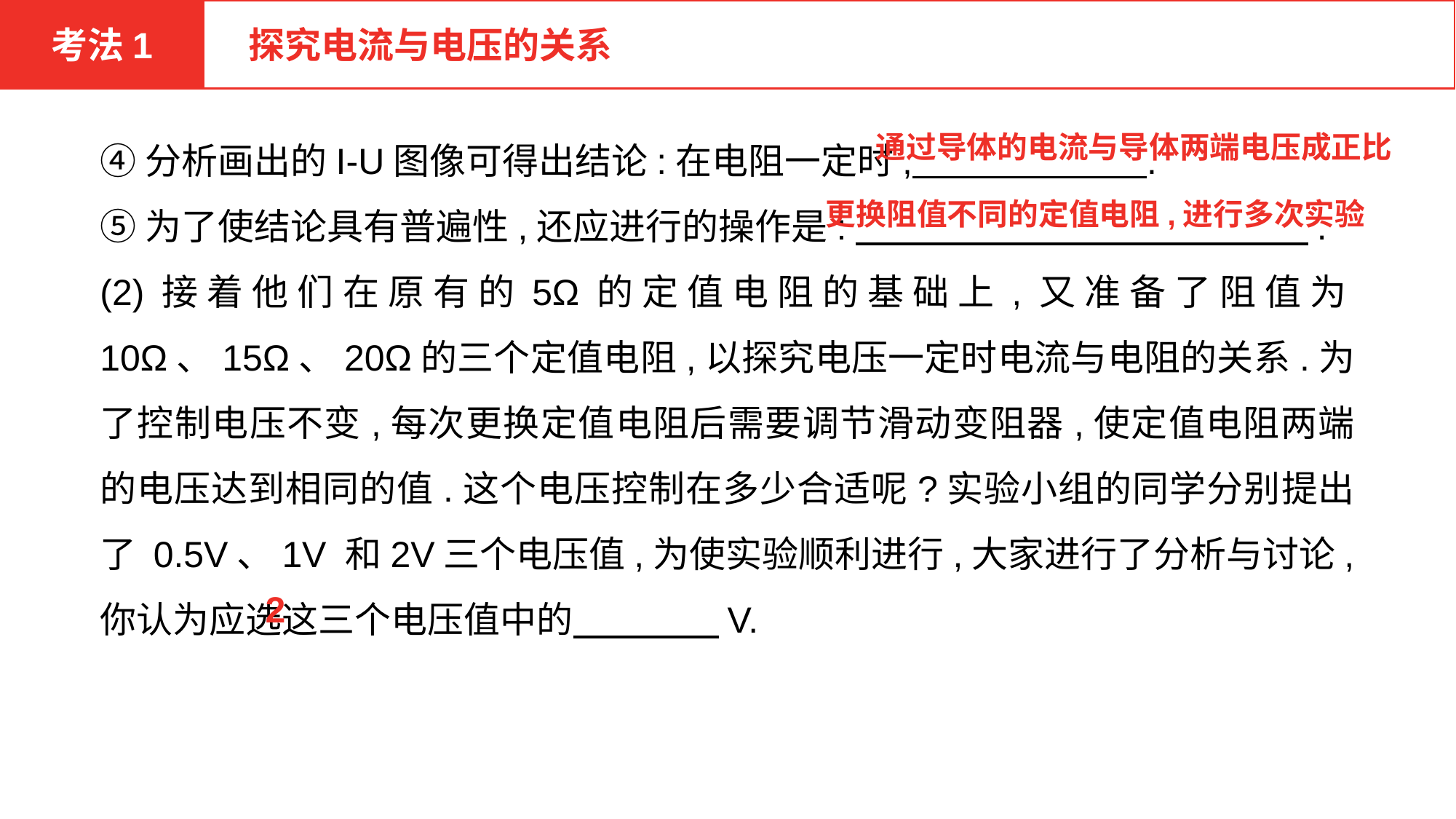

考法1
  探究电流与电压的关系
④分析画出的I-U图像可得出结论:在电阻一定时,                       .
⑤为了使结论具有普遍性,还应进行的操作是:　　　　　　  　　　　　　.
(2)接着他们在原有的5Ω的定值电阻的基础上,又准备了阻值为10Ω、15Ω、20Ω的三个定值电阻,以探究电压一定时电流与电阻的关系.为了控制电压不变,每次更换定值电阻后需要调节滑动变阻器,使定值电阻两端的电压达到相同的值.这个电压控制在多少合适呢?实验小组的同学分别提出了 0.5V、1V 和2V三个电压值,为使实验顺利进行,大家进行了分析与讨论,你认为应选这三个电压值中的　　　　V.
通过导体的电流与导体两端电压成正比
更换阻值不同的定值电阻,进行多次实验
2